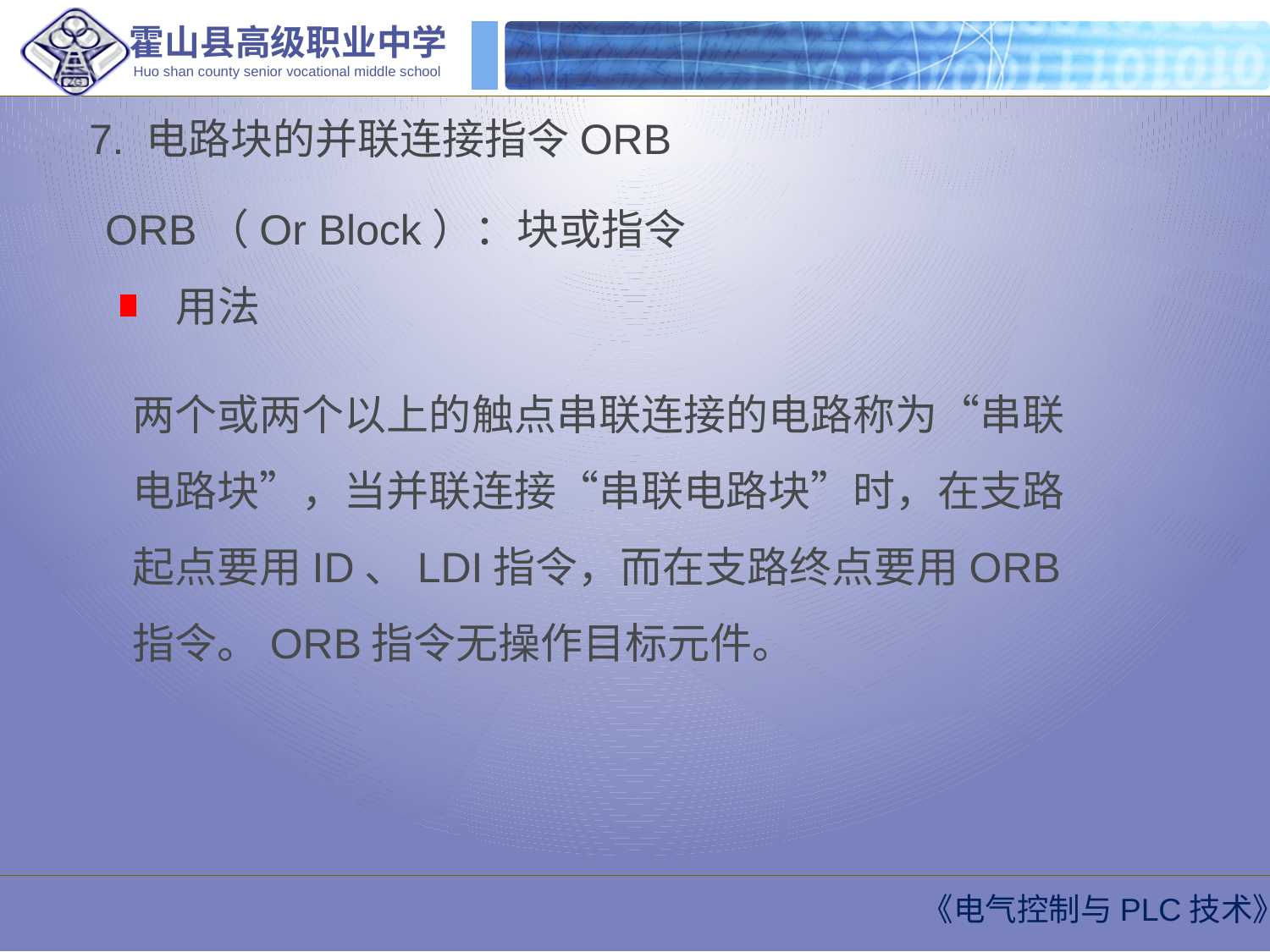

7. 电路块的并联连接指令ORB
ORB（Or Block）：块或指令
用法

两个或两个以上的触点串联连接的电路称为“串联电路块”，当并联连接“串联电路块”时，在支路起点要用ID、LDI指令，而在支路终点要用ORB指令。ORB指令无操作目标元件。